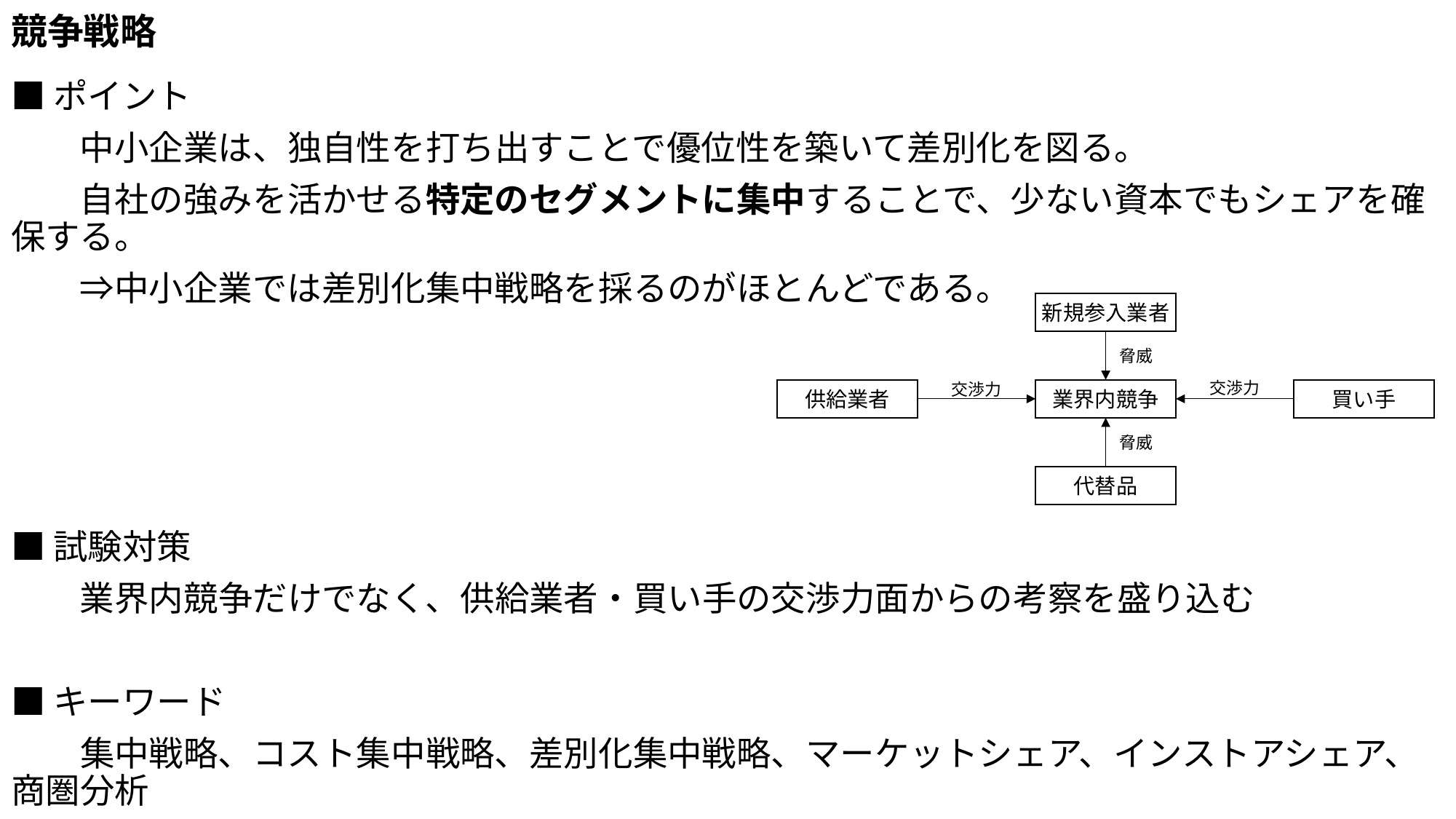

# 競争戦略
■ポイント
　　中小企業は、独自性を打ち出すことで優位性を築いて差別化を図る。
　　自社の強みを活かせる特定のセグメントに集中することで、少ない資本でもシェアを確保する。
　　⇒中小企業では差別化集中戦略を採るのがほとんどである。

■試験対策
　　業界内競争だけでなく、供給業者・買い手の交渉力面からの考察を盛り込む

■キーワード
　　集中戦略、コスト集中戦略、差別化集中戦略、マーケットシェア、インストアシェア、商圏分析

新規参入業者
脅威
交渉力
交渉力
買い手
供給業者
業界内競争
脅威
代替品